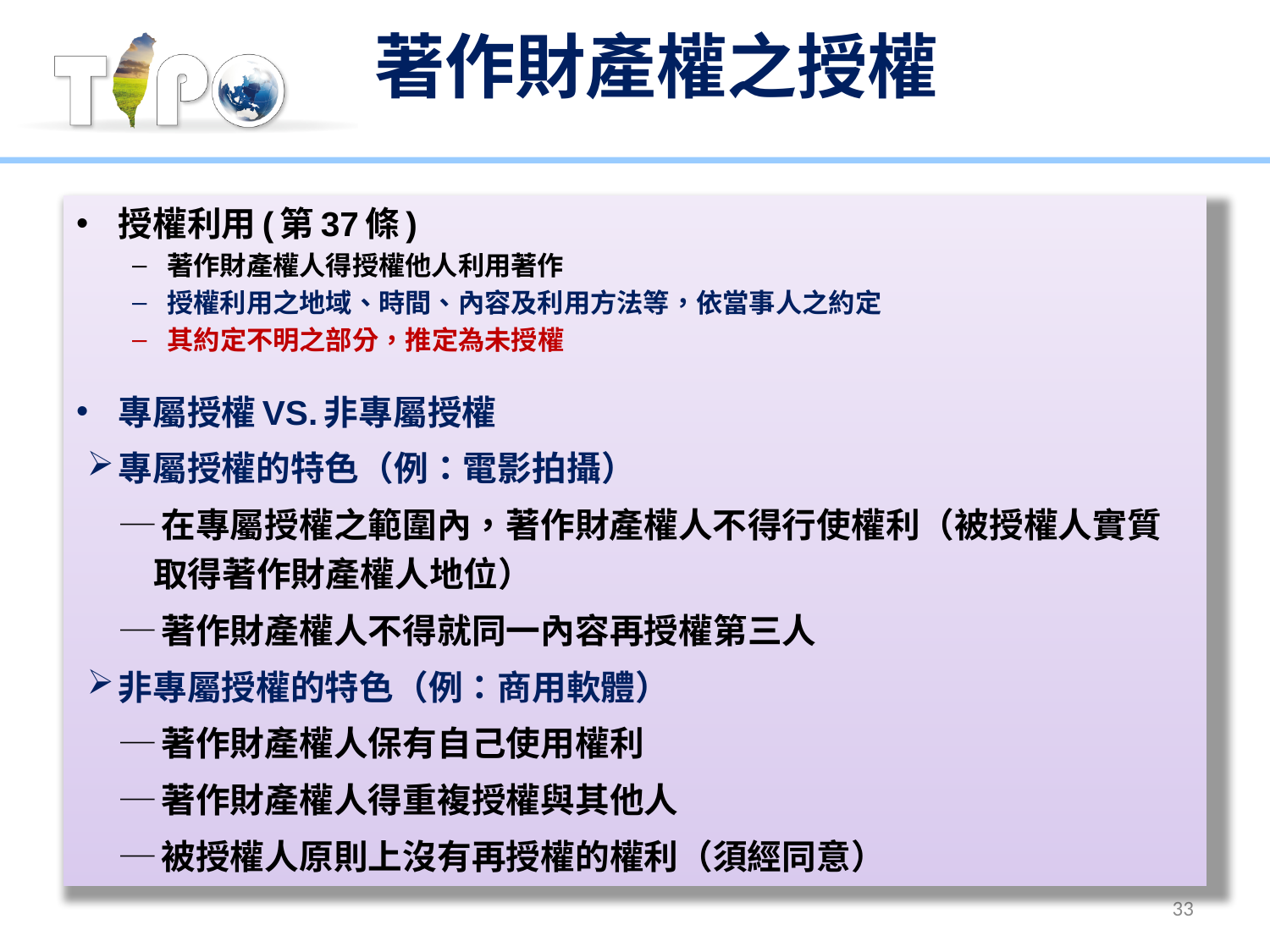

# 著作財產權之授權
授權利用(第37條)
著作財產權人得授權他人利用著作
授權利用之地域、時間、內容及利用方法等，依當事人之約定
其約定不明之部分，推定為未授權
專屬授權VS.非專屬授權
專屬授權的特色（例：電影拍攝）
─在專屬授權之範圍內，著作財產權人不得行使權利（被授權人實質取得著作財產權人地位）
─著作財產權人不得就同一內容再授權第三人
非專屬授權的特色（例：商用軟體）
─著作財產權人保有自己使用權利
─著作財產權人得重複授權與其他人
─被授權人原則上沒有再授權的權利（須經同意）
33